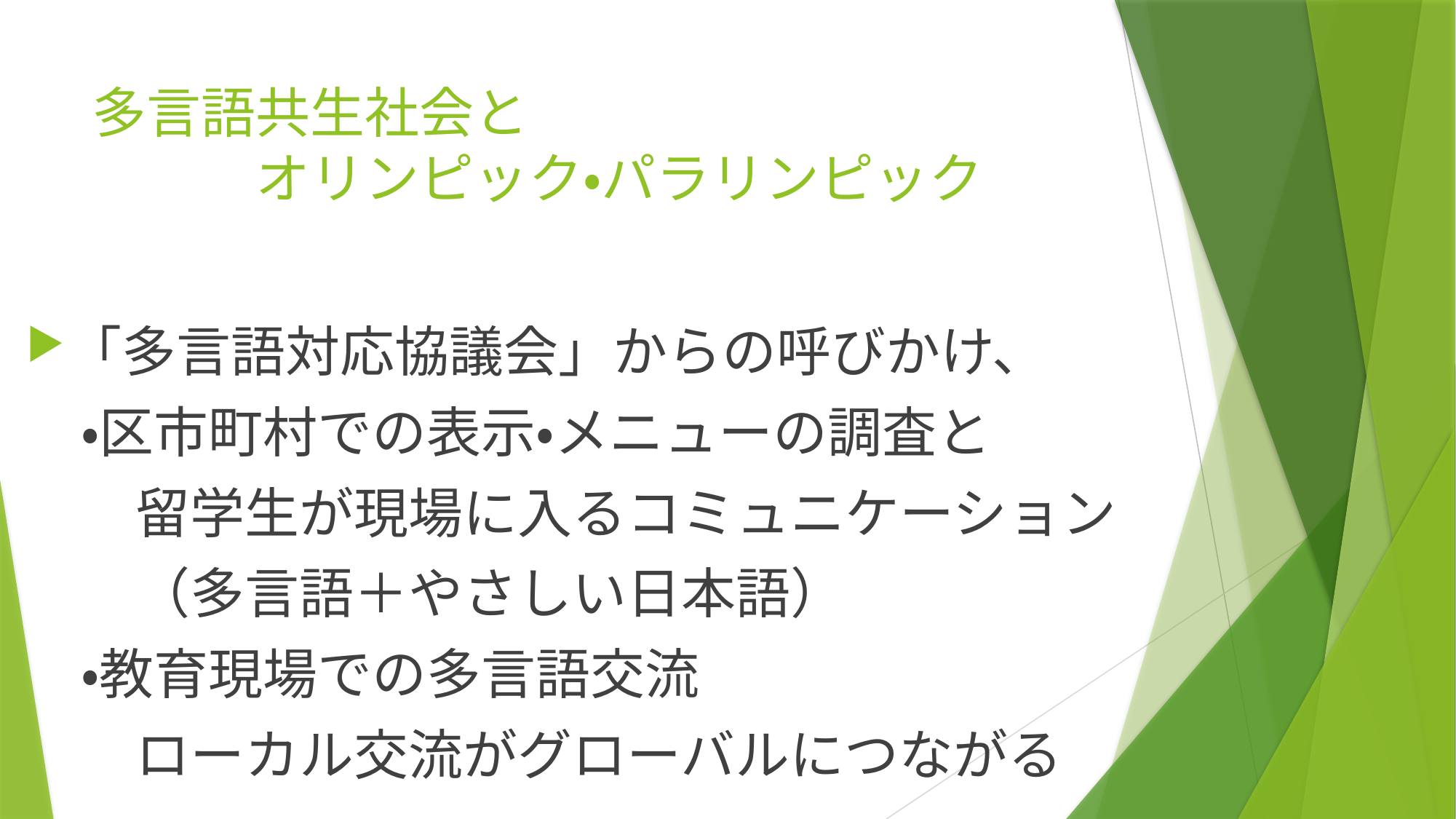

# 多言語共生社会と 　　　オリンピック・パラリンピック

「多言語対応協議会」からの呼びかけ、
　・区市町村での表示・メニューの調査と
　　留学生が現場に入るコミュニケーション
　　（多言語＋やさしい日本語）
　・教育現場での多言語交流
　　ローカル交流がグローバルにつながる